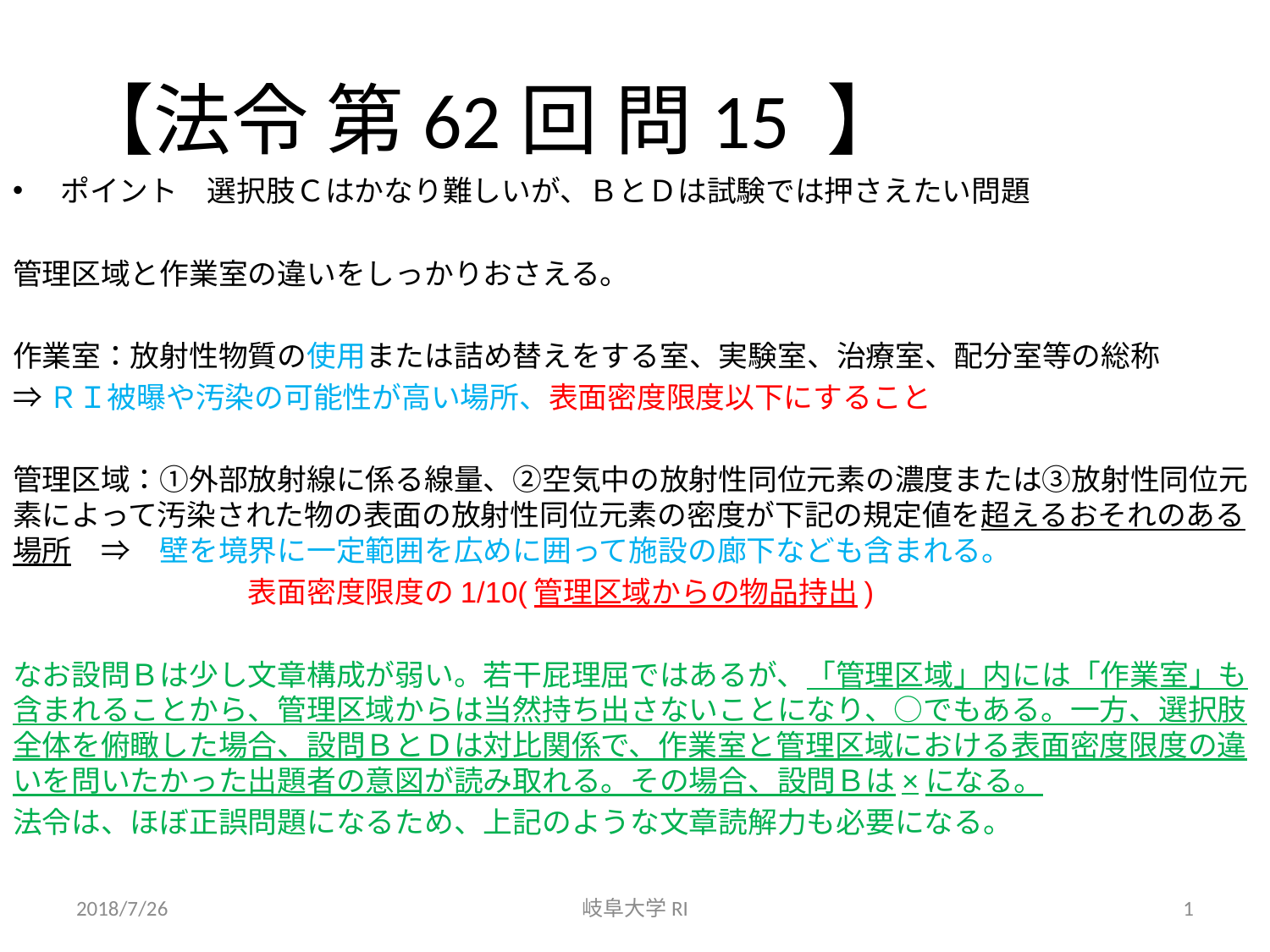

# 【法令 第62回 問15 】
ポイント　選択肢Ｃはかなり難しいが、ＢとＤは試験では押さえたい問題

管理区域と作業室の違いをしっかりおさえる。

作業室：放射性物質の使用または詰め替えをする室、実験室、治療室、配分室等の総称
⇒ＲＩ被曝や汚染の可能性が高い場所、表面密度限度以下にすること

管理区域：①外部放射線に係る線量、②空気中の放射性同位元素の濃度または③放射性同位元素によって汚染された物の表面の放射性同位元素の密度が下記の規定値を超えるおそれのある場所　⇒　壁を境界に一定範囲を広めに囲って施設の廊下なども含まれる。
　　　　　　　　表面密度限度の1/10(管理区域からの物品持出)

なお設問Ｂは少し文章構成が弱い。若干屁理屈ではあるが、「管理区域」内には「作業室」も含まれることから、管理区域からは当然持ち出さないことになり、○でもある。一方、選択肢全体を俯瞰した場合、設問ＢとＤは対比関係で、作業室と管理区域における表面密度限度の違いを問いたかった出題者の意図が読み取れる。その場合、設問Ｂは×になる。
法令は、ほぼ正誤問題になるため、上記のような文章読解力も必要になる。
2018/7/26
岐阜大学RI
1